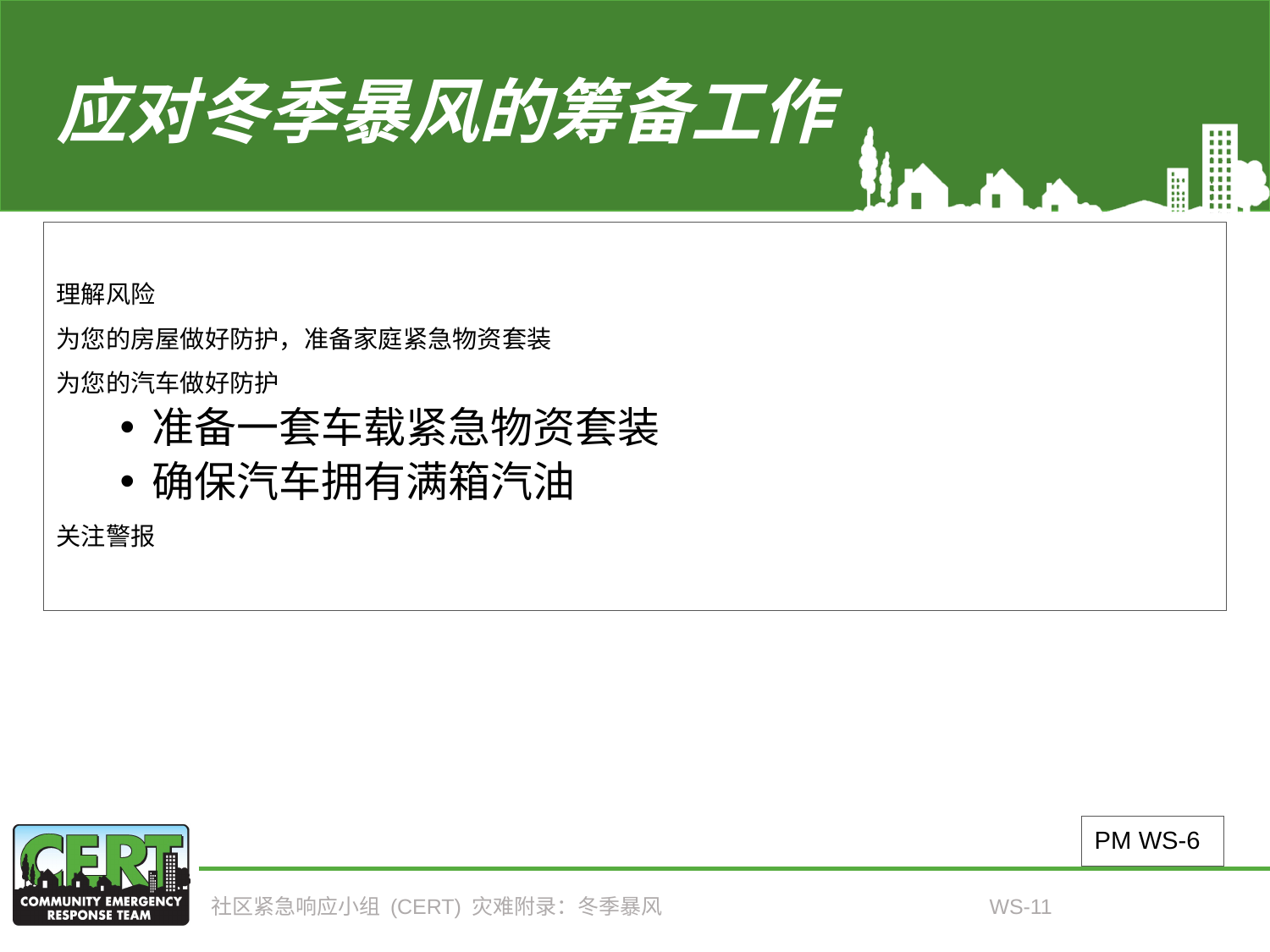

# 应对冬季暴风的筹备工作
理解风险
为您的房屋做好防护，准备家庭紧急物资套装
为您的汽车做好防护
准备一套车载紧急物资套装
确保汽车拥有满箱汽油
关注警报
PM WS-6
社区紧急响应小组 (CERT) 灾难附录：冬季暴风
WS-11